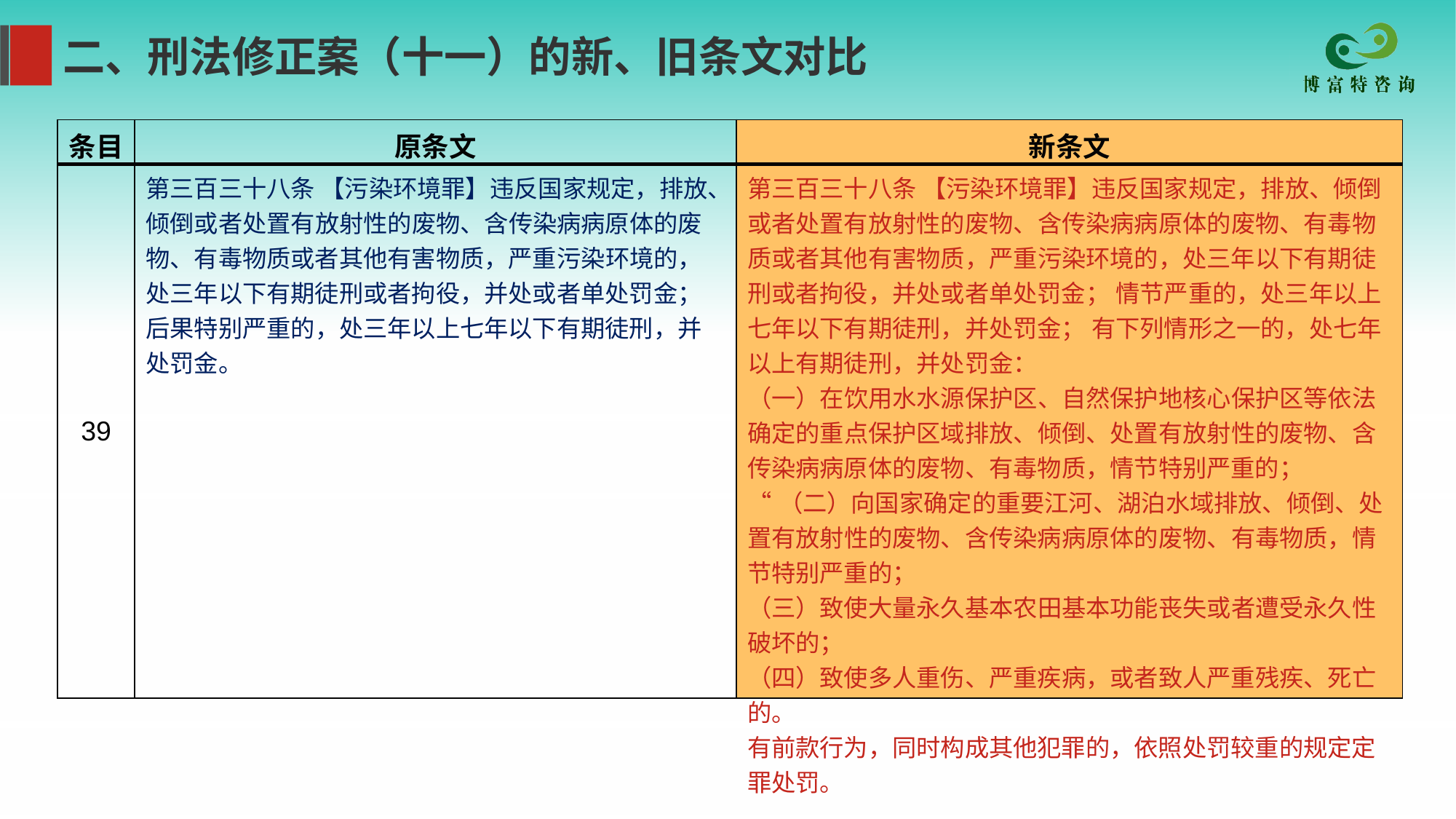

二、刑法修正案（十一）的新、旧条文对比

| 条目 | 原条文 | 新条文 |
| --- | --- | --- |
| 39 | 第三百三十八条 【污染环境罪】违反国家规定，排放、倾倒或者处置有放射性的废物、含传染病病原体的废物、有毒物质或者其他有害物质，严重污染环境的，处三年以下有期徒刑或者拘役，并处或者单处罚金； 后果特别严重的，处三年以上七年以下有期徒刑，并处罚金。 | 第三百三十八条 【污染环境罪】违反国家规定，排放、倾倒或者处置有放射性的废物、含传染病病原体的废物、有毒物质或者其他有害物质，严重污染环境的，处三年以下有期徒刑或者拘役，并处或者单处罚金； 情节严重的，处三年以上七年以下有期徒刑，并处罚金； 有下列情形之一的，处七年以上有期徒刑，并处罚金： （一）在饮用水水源保护区、自然保护地核心保护区等依法确定的重点保护区域排放、倾倒、处置有放射性的废物、含传染病病原体的废物、有毒物质，情节特别严重的； “（二）向国家确定的重要江河、湖泊水域排放、倾倒、处置有放射性的废物、含传染病病原体的废物、有毒物质，情节特别严重的； （三）致使大量永久基本农田基本功能丧失或者遭受永久性破坏的； （四）致使多人重伤、严重疾病，或者致人严重残疾、死亡的。 有前款行为，同时构成其他犯罪的，依照处罚较重的规定定罪处罚。 |